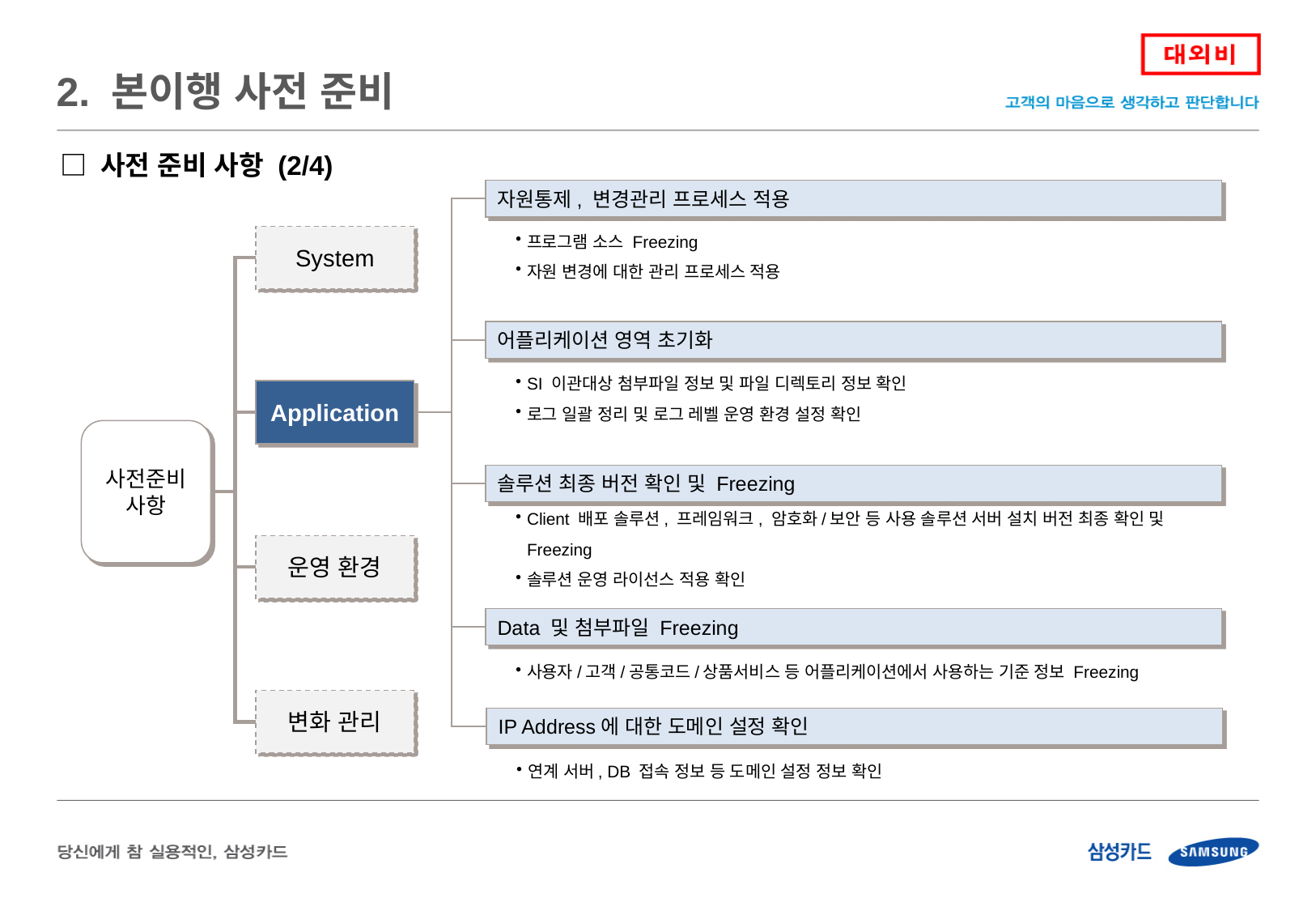

2. 본이행 사전 준비
□ 사전 준비 사항 (2/4)
자원통제, 변경관리 프로세스 적용
프로그램 소스 Freezing
자원 변경에 대한 관리 프로세스 적용
System
어플리케이션 영역 초기화
SI 이관대상 첨부파일 정보 및 파일 디렉토리 정보 확인
로그 일괄 정리 및 로그 레벨 운영 환경 설정 확인
Application
사전준비사항
솔루션 최종 버전 확인 및 Freezing
Client 배포 솔루션, 프레임워크, 암호화/보안 등 사용 솔루션 서버 설치 버전 최종 확인 및 Freezing
솔루션 운영 라이선스 적용 확인
운영 환경
Data 및 첨부파일 Freezing
사용자/고객/공통코드/상품서비스 등 어플리케이션에서 사용하는 기준 정보 Freezing
변화 관리
IP Address에 대한 도메인 설정 확인
연계 서버, DB 접속 정보 등 도메인 설정 정보 확인